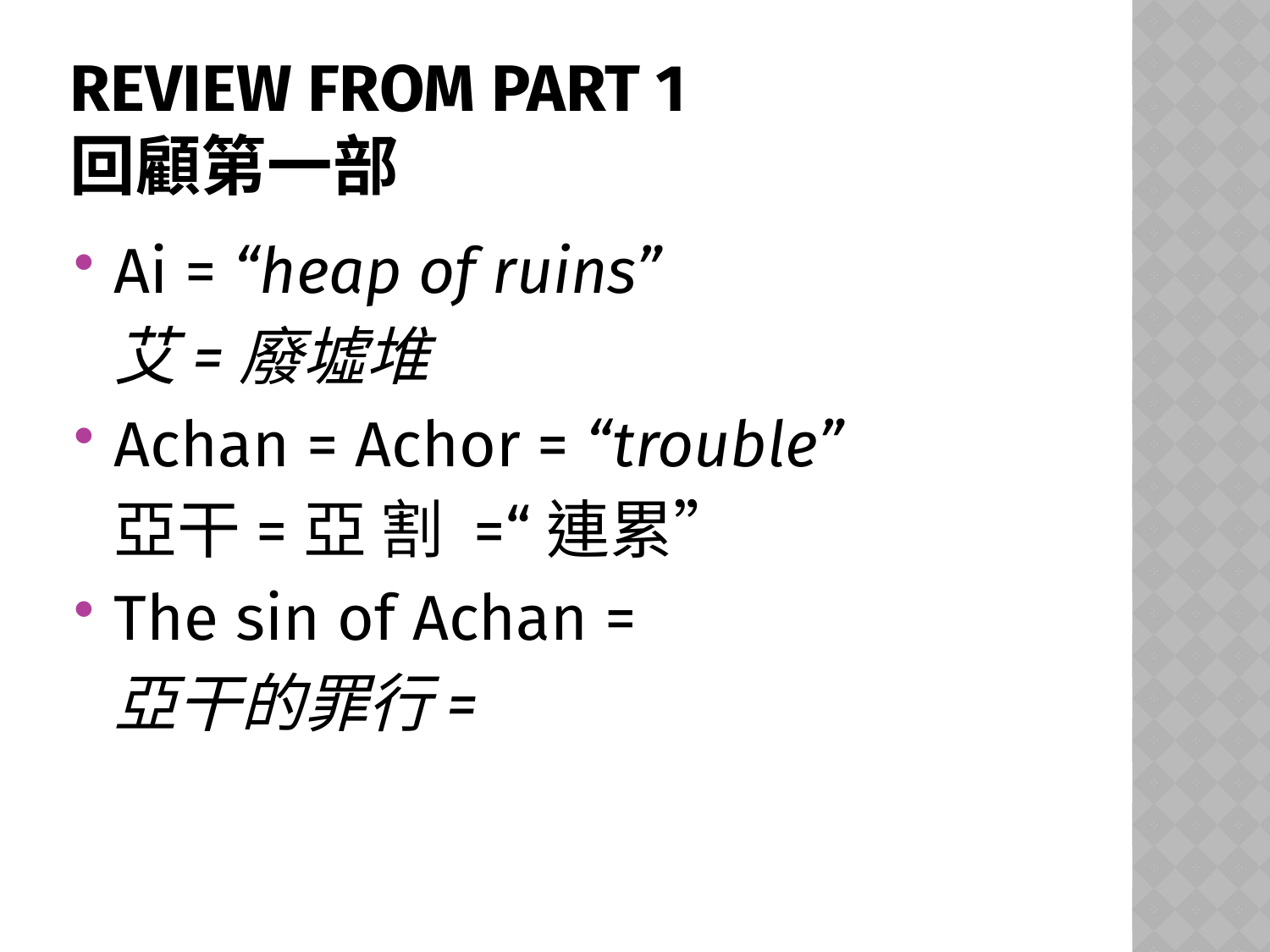

# Review from Part 1 回顧第一部
Ai = “heap of ruins”
	艾=廢墟堆
Achan = Achor = “trouble”
	亞干=亞 割 =“連累”
The sin of Achan =
	亞干的罪行=